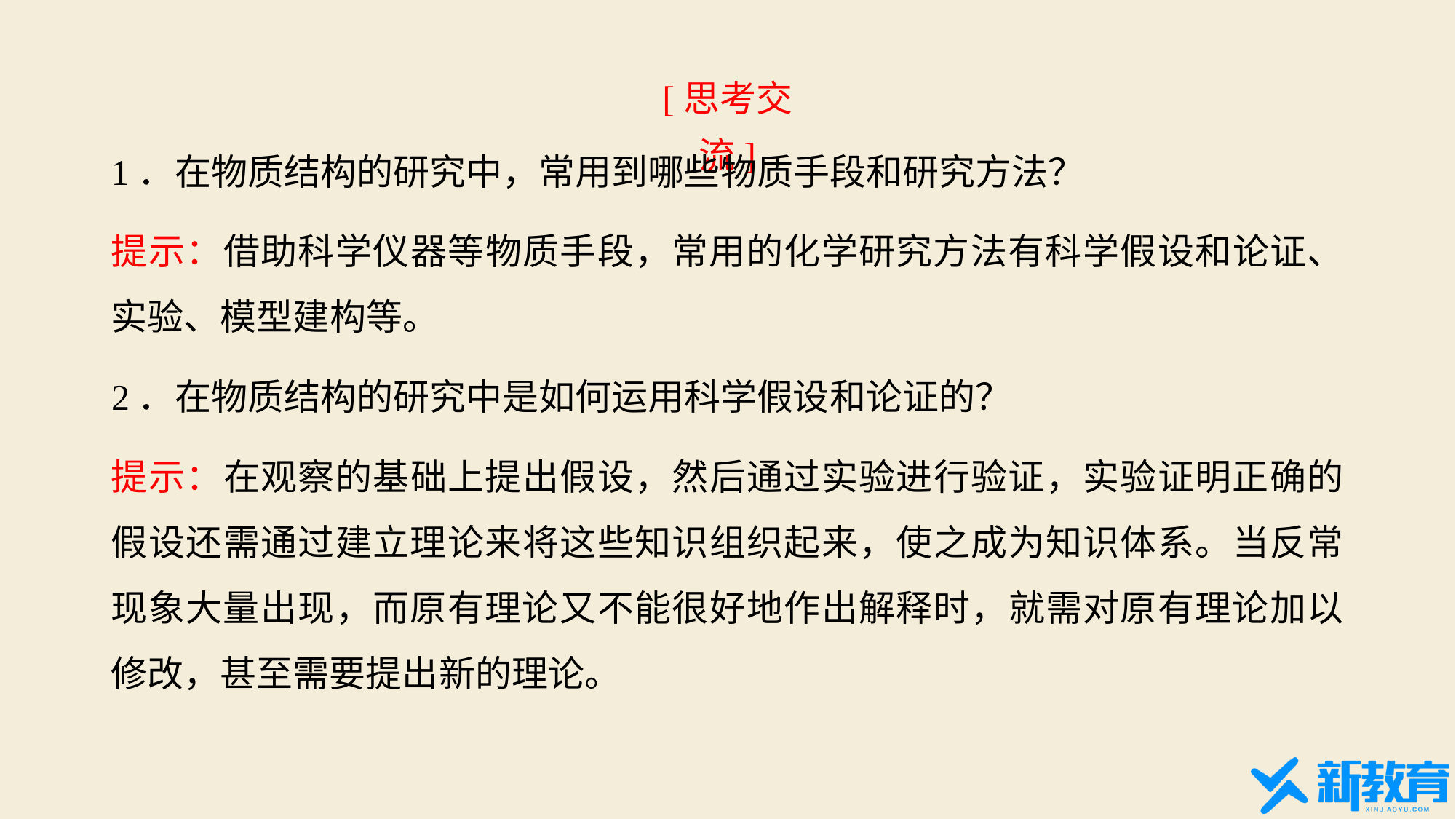

[思考交流]
1．在物质结构的研究中，常用到哪些物质手段和研究方法？
提示：借助科学仪器等物质手段，常用的化学研究方法有科学假设和论证、实验、模型建构等。
2．在物质结构的研究中是如何运用科学假设和论证的？
提示：在观察的基础上提出假设，然后通过实验进行验证，实验证明正确的假设还需通过建立理论来将这些知识组织起来，使之成为知识体系。当反常现象大量出现，而原有理论又不能很好地作出解释时，就需对原有理论加以修改，甚至需要提出新的理论。